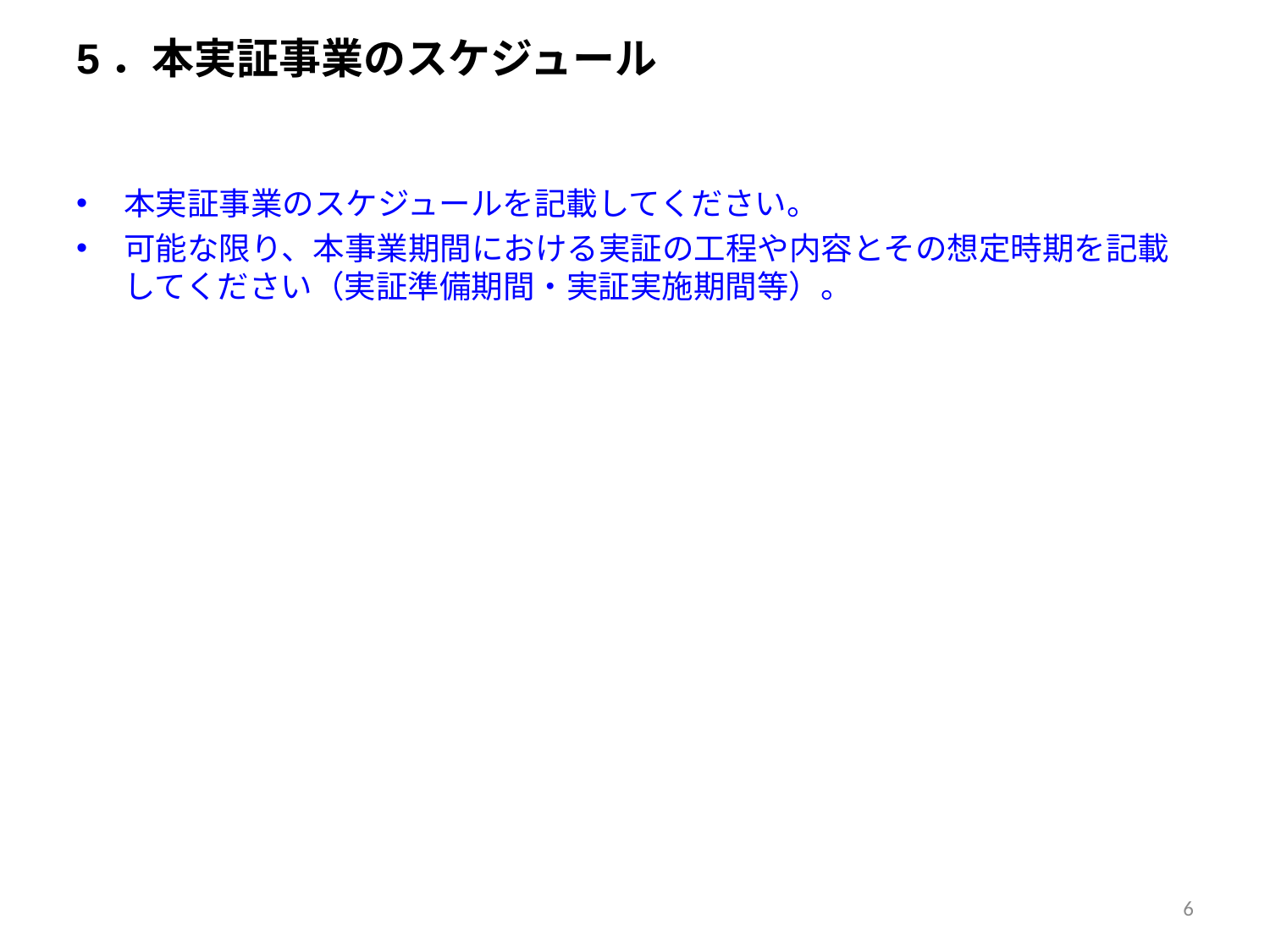

# 5．本実証事業のスケジュール
本実証事業のスケジュールを記載してください。
可能な限り、本事業期間における実証の工程や内容とその想定時期を記載してください（実証準備期間・実証実施期間等）。
6